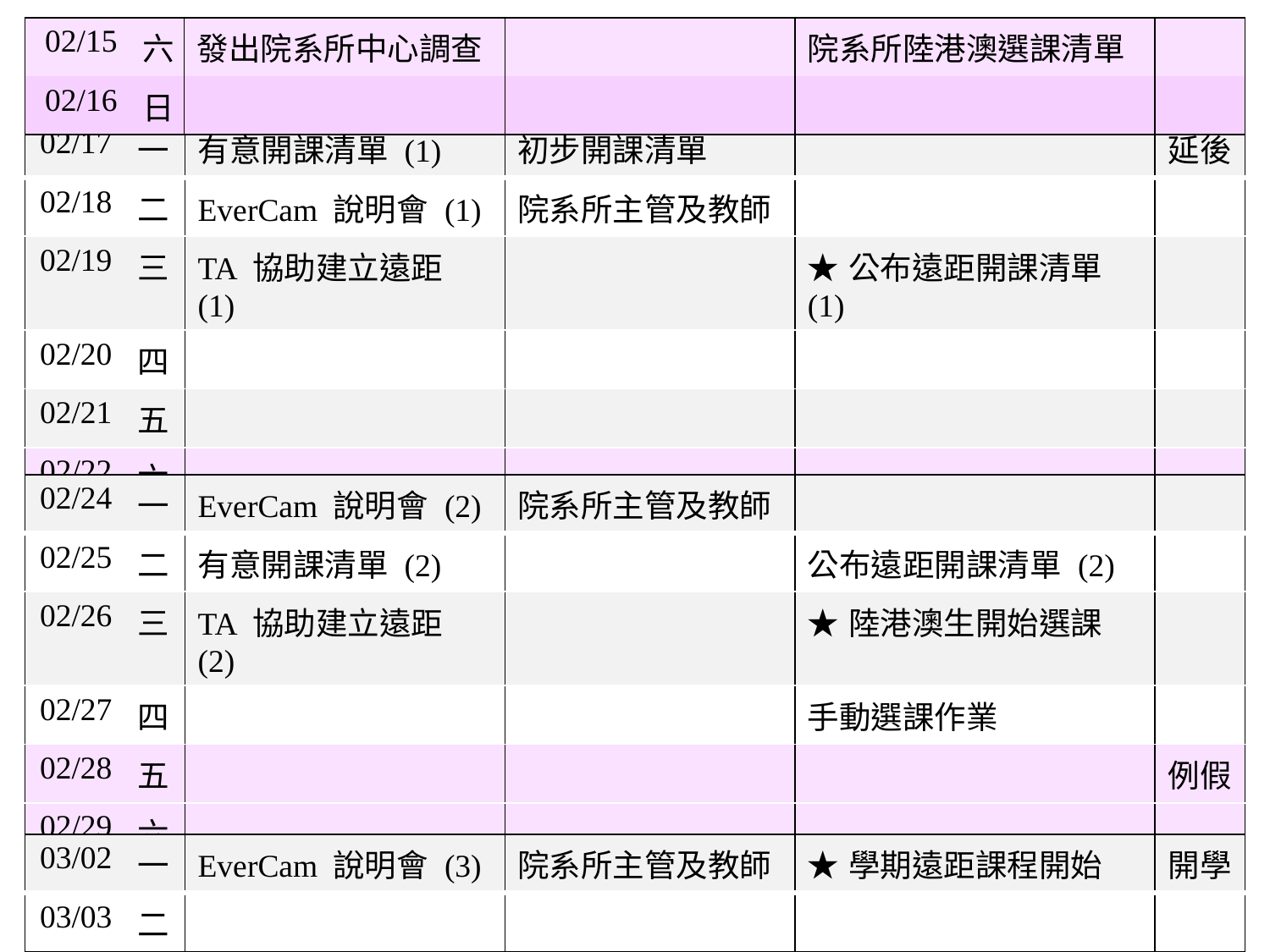

| 02/15 | 六 | 發出院系所中心調查 |  | 院系所陸港澳選課清單 |  |
| --- | --- | --- | --- | --- | --- |
| 02/16 | 日 |  |  |  |  |
| 02/17 | 一 | 有意開課清單 (1) | 初步開課清單 |  | 延後 |
| --- | --- | --- | --- | --- | --- |
| 02/18 | 二 | EverCam 說明會 (1) | 院系所主管及教師 |  |  |
| 02/19 | 三 | TA 協助建立遠距 (1) |  | ★公布遠距開課清單 (1) |  |
| 02/20 | 四 |  |  |  |  |
| 02/21 | 五 |  |  |  |  |
| 02/22 | 六 |  |  |  |  |
| 02/23 | 日 |  |  |  |  |
| 02/24 | 一 | EverCam 說明會 (2) | 院系所主管及教師 |  |  |
| --- | --- | --- | --- | --- | --- |
| 02/25 | 二 | 有意開課清單 (2) |  | 公布遠距開課清單 (2) |  |
| 02/26 | 三 | TA 協助建立遠距 (2) |  | ★陸港澳生開始選課 |  |
| 02/27 | 四 |  |  | 手動選課作業 |  |
| 02/28 | 五 |  |  |  | 例假 |
| 02/29 | 六 |  |  |  |  |
| 03/01 | 日 |  |  |  |  |
| 03/02 | 一 | EverCam 說明會 (3) | 院系所主管及教師 | ★學期遠距課程開始 | 開學 |
| --- | --- | --- | --- | --- | --- |
| 03/03 | 二 |  |  |  |  |